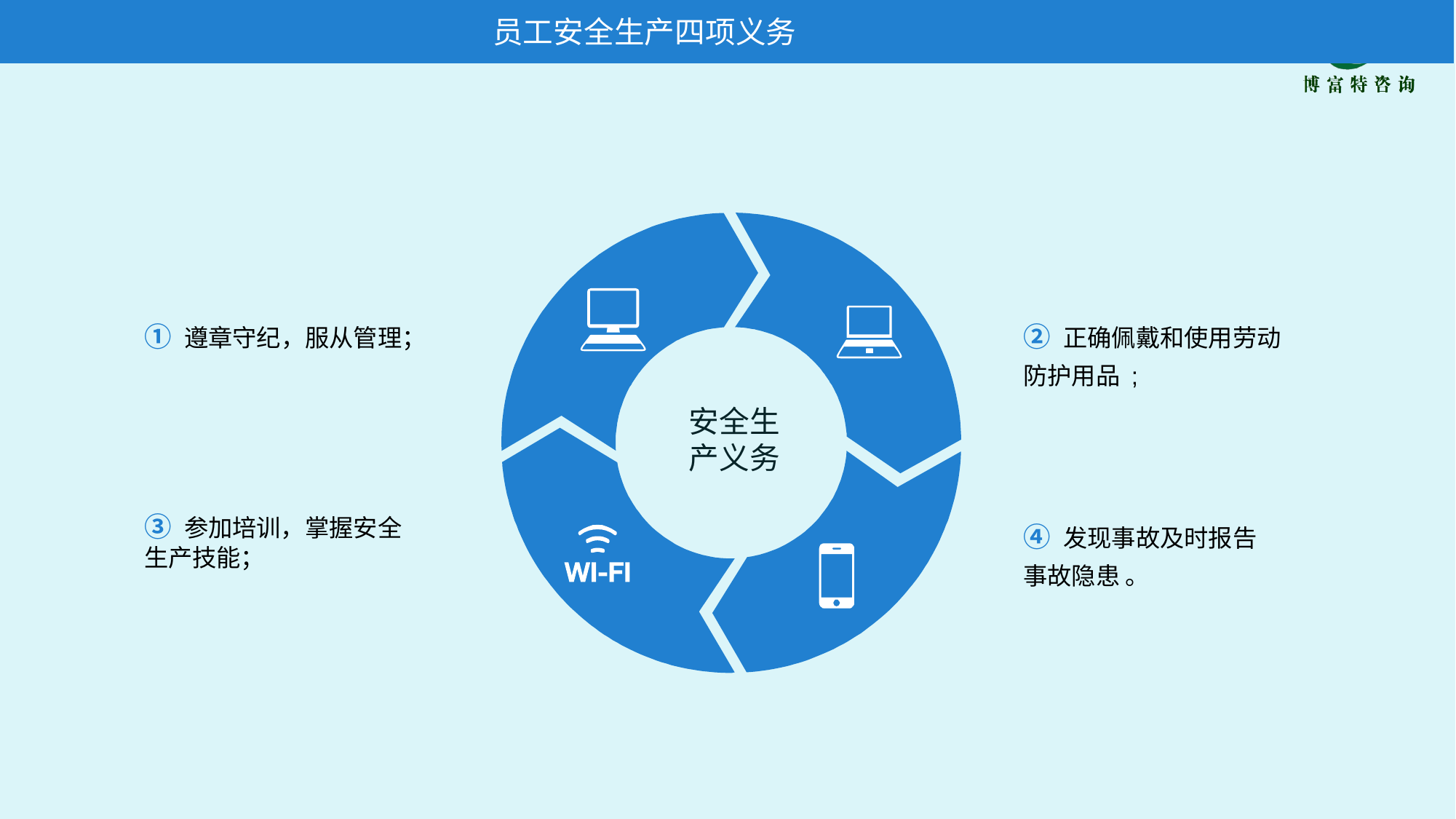

员工安全生产四项义务

① 遵章守纪，服从管理；
② 正确佩戴和使用劳动防护用品 ;

安全生产义务

③ 参加培训，掌握安全生产技能；
④ 发现事故及时报告事故隐患 。